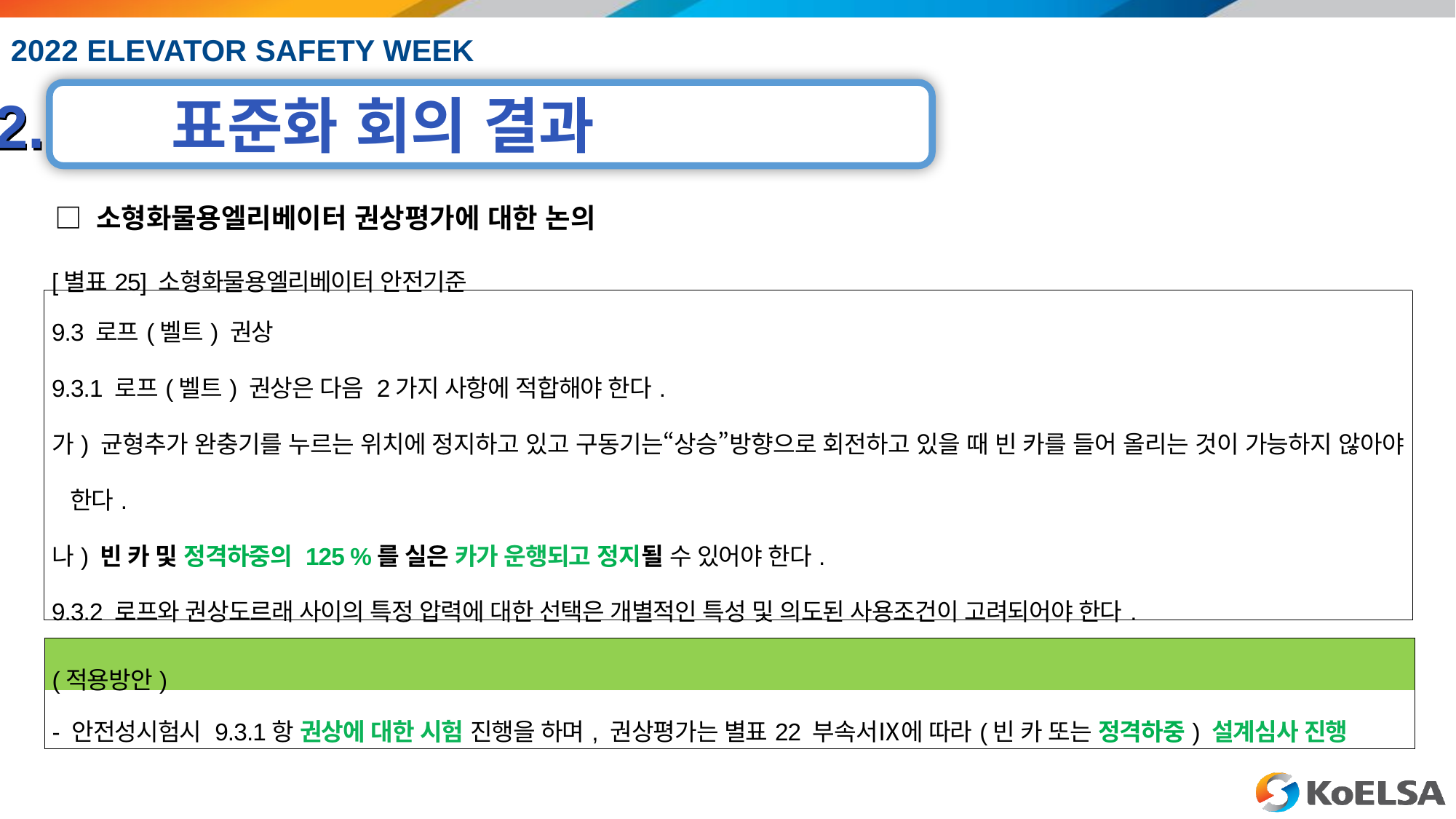

□ 소형화물용엘리베이터 권상평가에 대한 논의
| [별표25] 소형화물용엘리베이터 안전기준 |
| --- |
| 9.3 로프(벨트) 권상 9.3.1 로프(벨트) 권상은 다음 2가지 사항에 적합해야 한다. 가) 균형추가 완충기를 누르는 위치에 정지하고 있고 구동기는“상승”방향으로 회전하고 있을 때 빈 카를 들어 올리는 것이 가능하지 않아야 한다. 나) 빈 카 및 정격하중의 125 %를 실은 카가 운행되고 정지될 수 있어야 한다. 9.3.2 로프와 권상도르래 사이의 특정 압력에 대한 선택은 개별적인 특성 및 의도된 사용조건이 고려되어야 한다. 비고 설계에 고려되는 사항은 별표 22, 부속서 Ⅸ에 적합해야 한다. |

| (적용방안) |
| --- |
| - 안전성시험시 9.3.1항 권상에 대한 시험 진행을 하며, 권상평가는 별표22 부속서Ⅸ에 따라(빈 카 또는 정격하중) 설계심사 진행 |